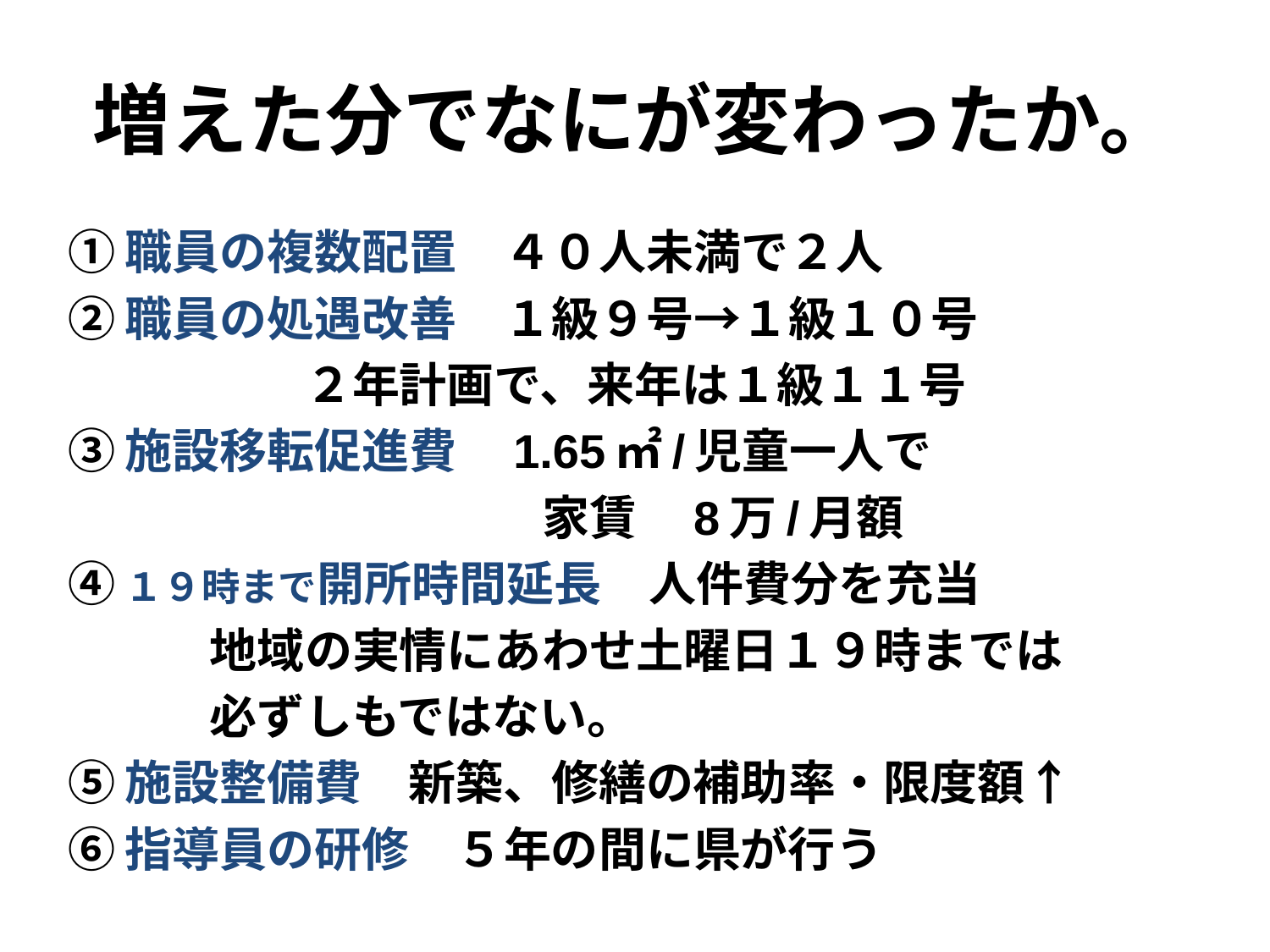

# 増えた分でなにが変わったか。
①職員の複数配置　４０人未満で２人
②職員の処遇改善　１級９号→１級１０号
　　　　　２年計画で、来年は１級１１号
③施設移転促進費　1.65㎡/児童一人で
　　　　　　　　　　家賃　8万/月額
④１９時まで開所時間延長　人件費分を充当
　　　地域の実情にあわせ土曜日１９時までは
　　　必ずしもではない。
⑤施設整備費　新築、修繕の補助率・限度額↑
⑥指導員の研修　５年の間に県が行う